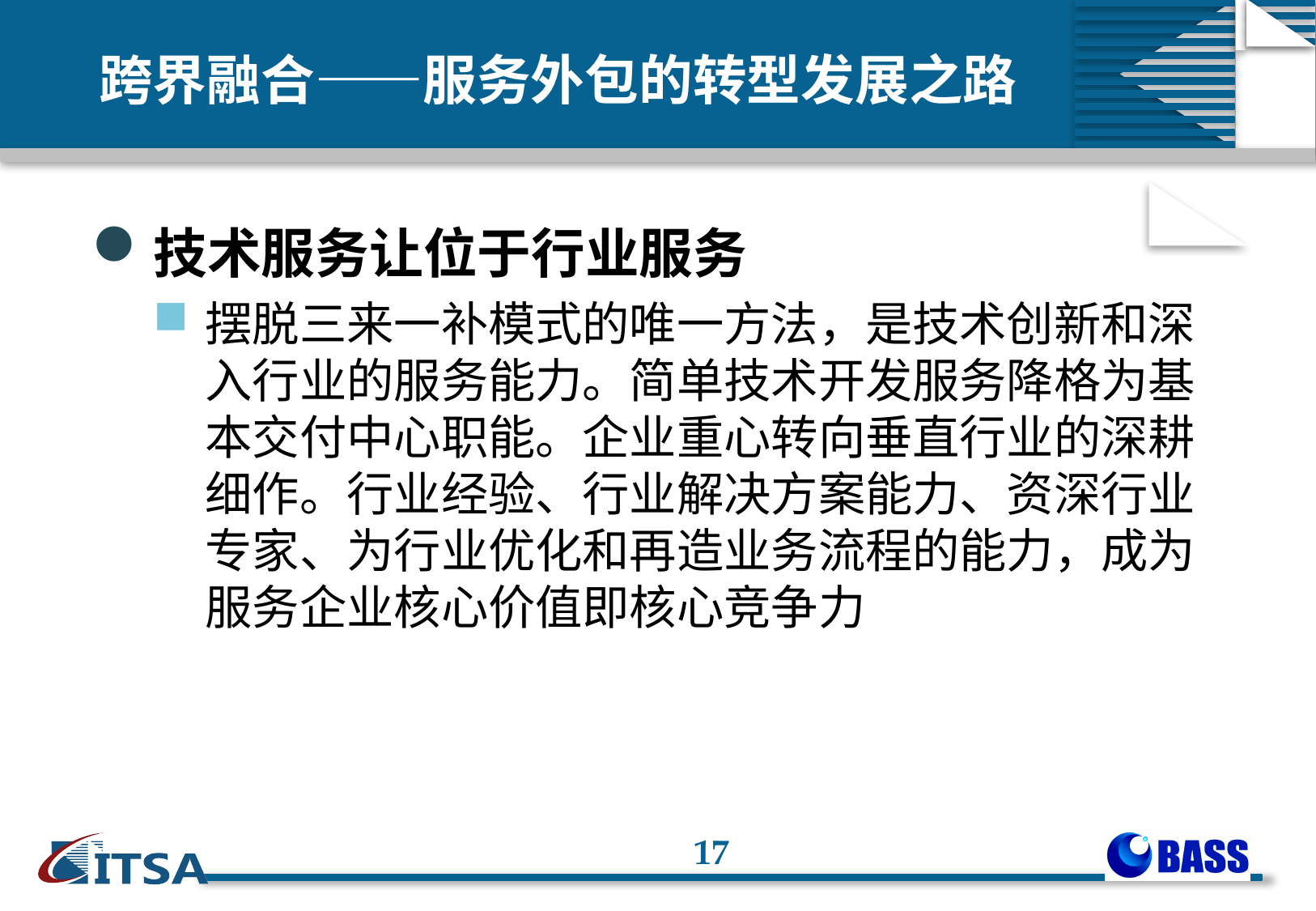

# 跨界融合——服务外包的转型发展之路
技术服务让位于行业服务
摆脱三来一补模式的唯一方法，是技术创新和深入行业的服务能力。简单技术开发服务降格为基本交付中心职能。企业重心转向垂直行业的深耕细作。行业经验、行业解决方案能力、资深行业专家、为行业优化和再造业务流程的能力，成为服务企业核心价值即核心竞争力

17